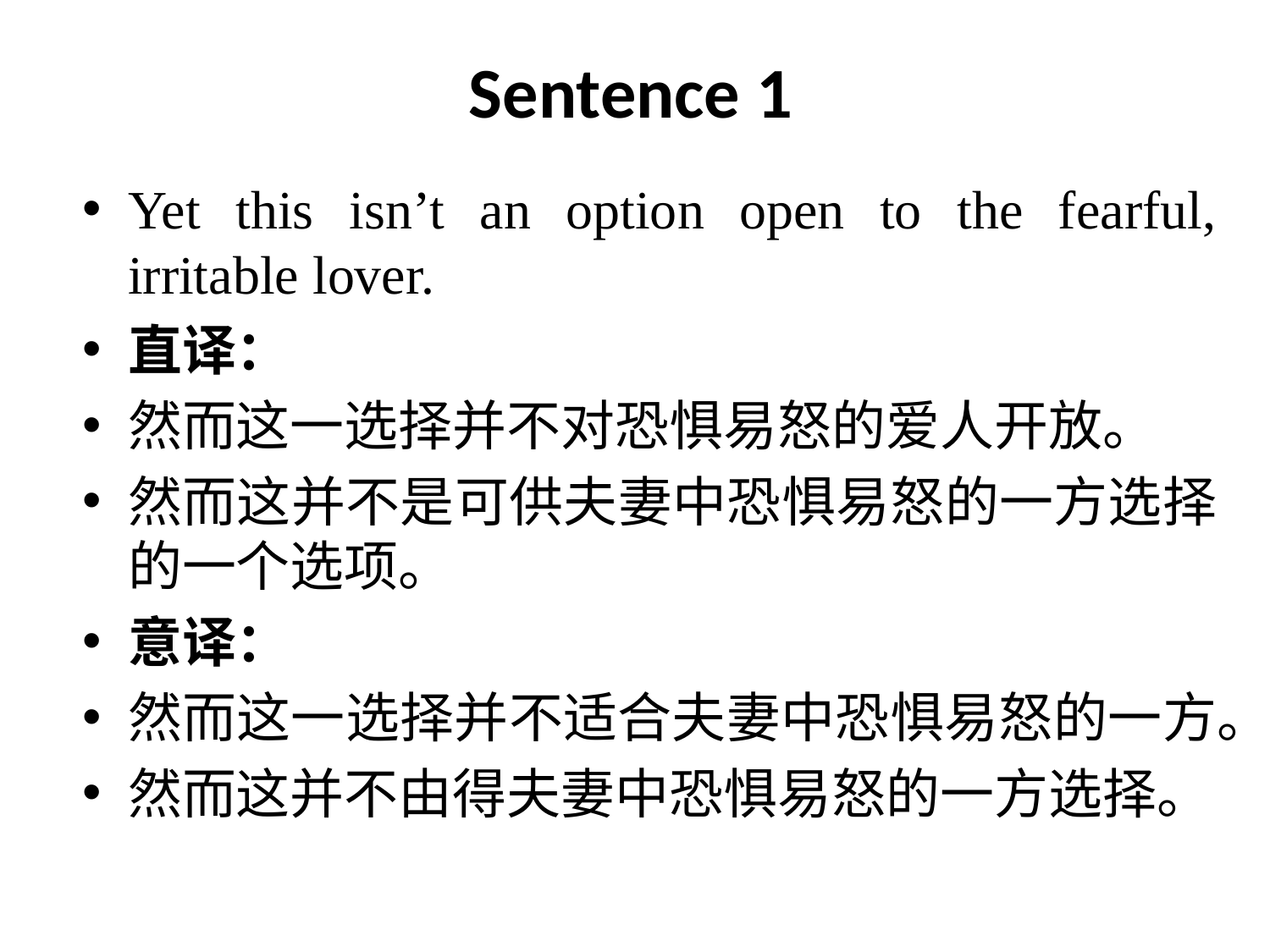

# Sentence 1
Yet this isn’t an option open to the fearful, irritable lover.
直译：
然而这一选择并不对恐惧易怒的爱人开放。
然而这并不是可供夫妻中恐惧易怒的一方选择的一个选项。
意译：
然而这一选择并不适合夫妻中恐惧易怒的一方。
然而这并不由得夫妻中恐惧易怒的一方选择。